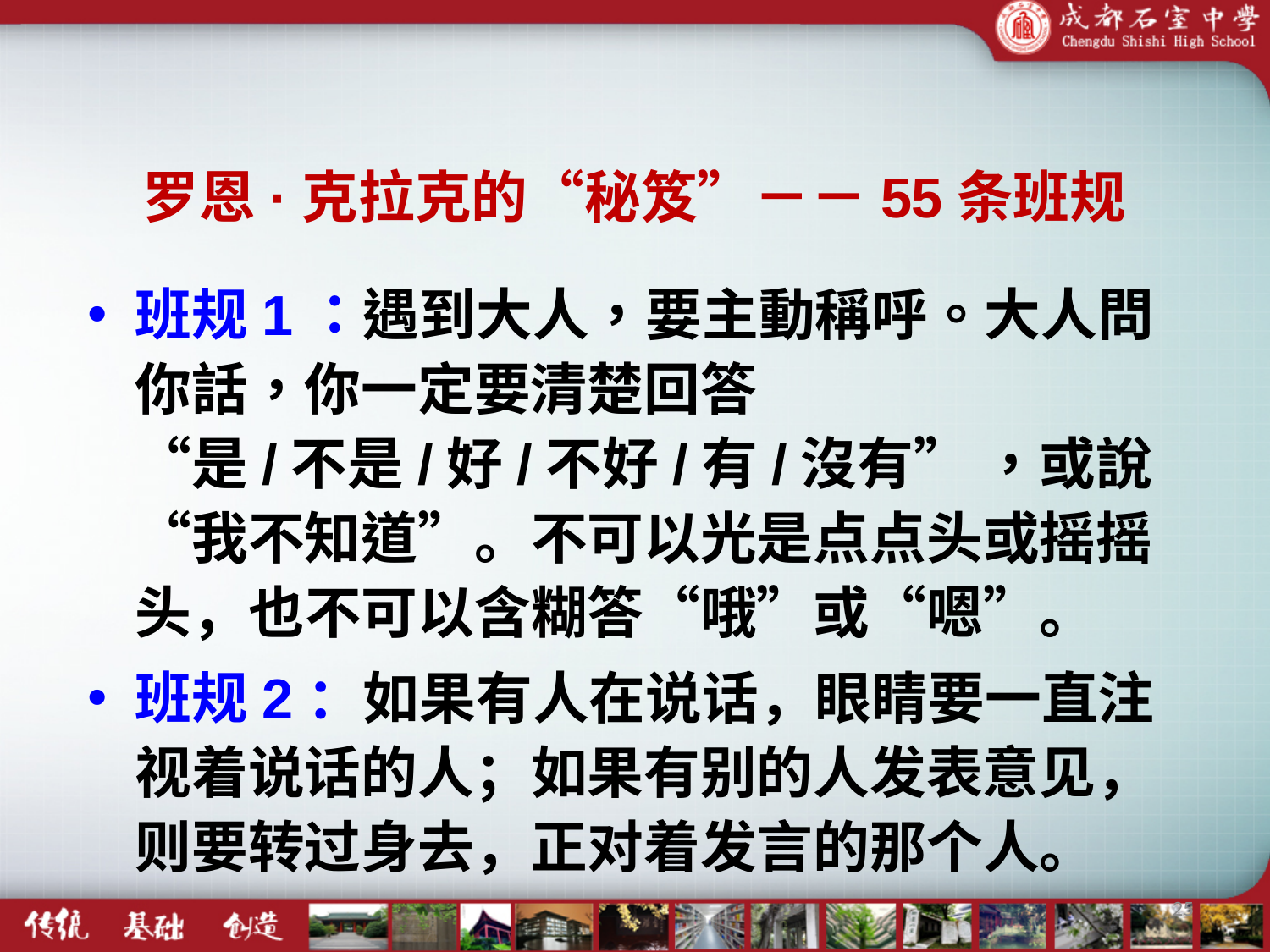

# 罗恩·克拉克的“秘笈”－－55条班规
班规1：遇到大人，要主動稱呼。大人問你話，你一定要清楚回答 “是/不是/好/不好/有/沒有” ，或說 “我不知道”。不可以光是点点头或摇摇头，也不可以含糊答“哦”或“嗯”。
班规2：如果有人在说话，眼睛要一直注视着说话的人；如果有别的人发表意见，则要转过身去，正对着发言的那个人。
25